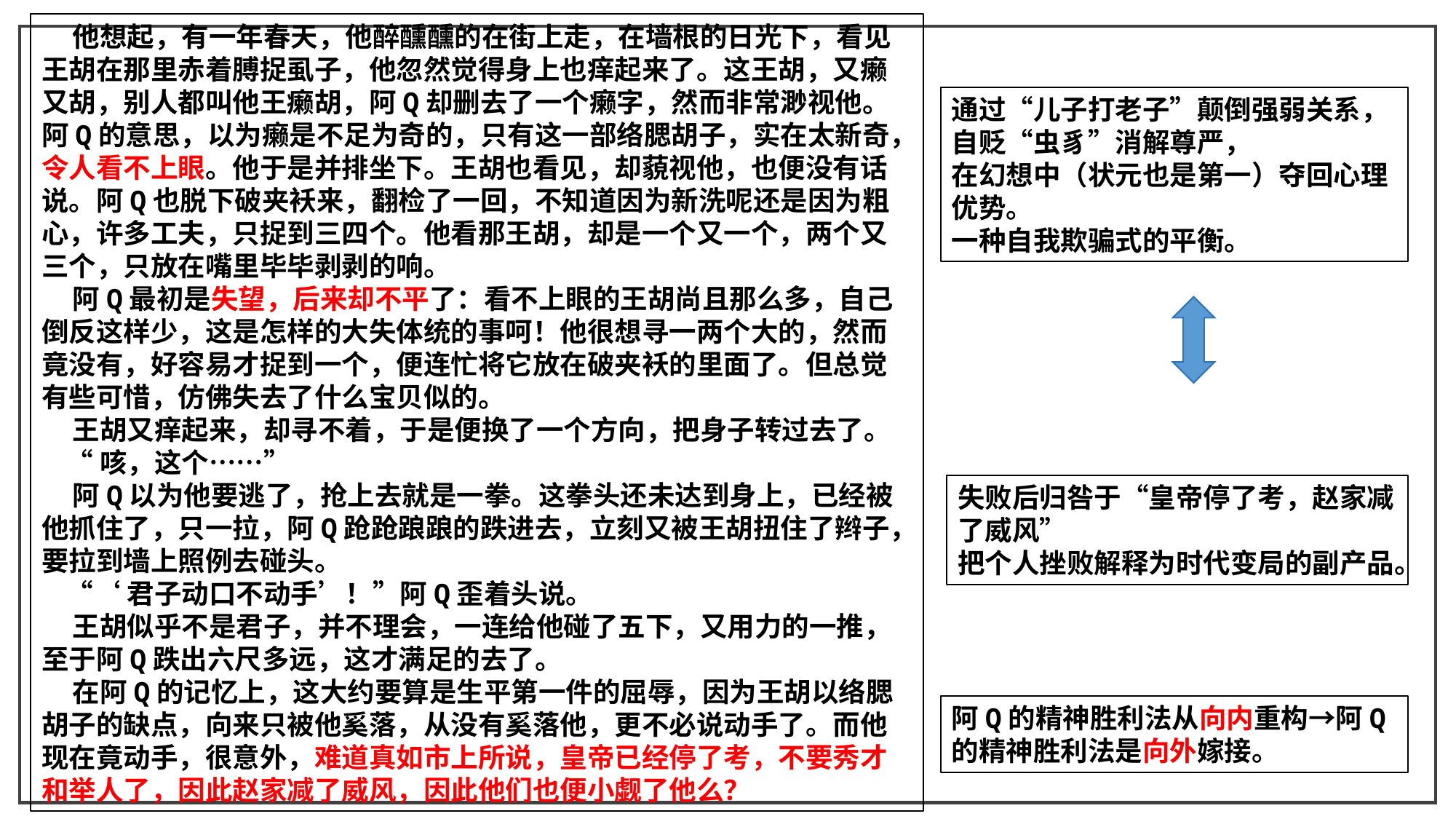

他想起，有一年春天，他醉醺醺的在街上走，在墙根的日光下，看见王胡在那里赤着膊捉虱子，他忽然觉得身上也痒起来了。这王胡，又癞又胡，别人都叫他王癞胡，阿Q却删去了一个癞字，然而非常渺视他。阿Q的意思，以为癞是不足为奇的，只有这一部络腮胡子，实在太新奇，令人看不上眼。他于是并排坐下。王胡也看见，却藐视他，也便没有话说。阿Q也脱下破夹袄来，翻检了一回，不知道因为新洗呢还是因为粗心，许多工夫，只捉到三四个。他看那王胡，却是一个又一个，两个又三个，只放在嘴里毕毕剥剥的响。
    阿Q最初是失望，后来却不平了：看不上眼的王胡尚且那么多，自己倒反这样少，这是怎样的大失体统的事呵！他很想寻一两个大的，然而竟没有，好容易才捉到一个，便连忙将它放在破夹袄的里面了。但总觉有些可惜，仿佛失去了什么宝贝似的。
    王胡又痒起来，却寻不着，于是便换了一个方向，把身子转过去了。
    “咳，这个……”
    阿Q以为他要逃了，抢上去就是一拳。这拳头还未达到身上，已经被他抓住了，只一拉，阿Q跄跄踉踉的跌进去，立刻又被王胡扭住了辫子，要拉到墙上照例去碰头。
    “‘君子动口不动手’！”阿Q歪着头说。
    王胡似乎不是君子，并不理会，一连给他碰了五下，又用力的一推，至于阿Q跌出六尺多远，这才满足的去了。
    在阿Q的记忆上，这大约要算是生平第一件的屈辱，因为王胡以络腮胡子的缺点，向来只被他奚落，从没有奚落他，更不必说动手了。而他现在竟动手，很意外，难道真如市上所说，皇帝已经停了考，不要秀才和举人了，因此赵家减了威风，因此他们也便小觑了他么？
通过“儿子打老子”颠倒强弱关系，
自贬“虫豸”消解尊严，
在幻想中（状元也是第一）夺回心理优势。
一种自我欺骗式的平衡。

失败后归咎于“皇帝停了考，赵家减了威风”
把个人挫败解释为时代变局的副产品。
阿Q的精神胜利法从向内重构→阿Q的精神胜利法是向外嫁接。